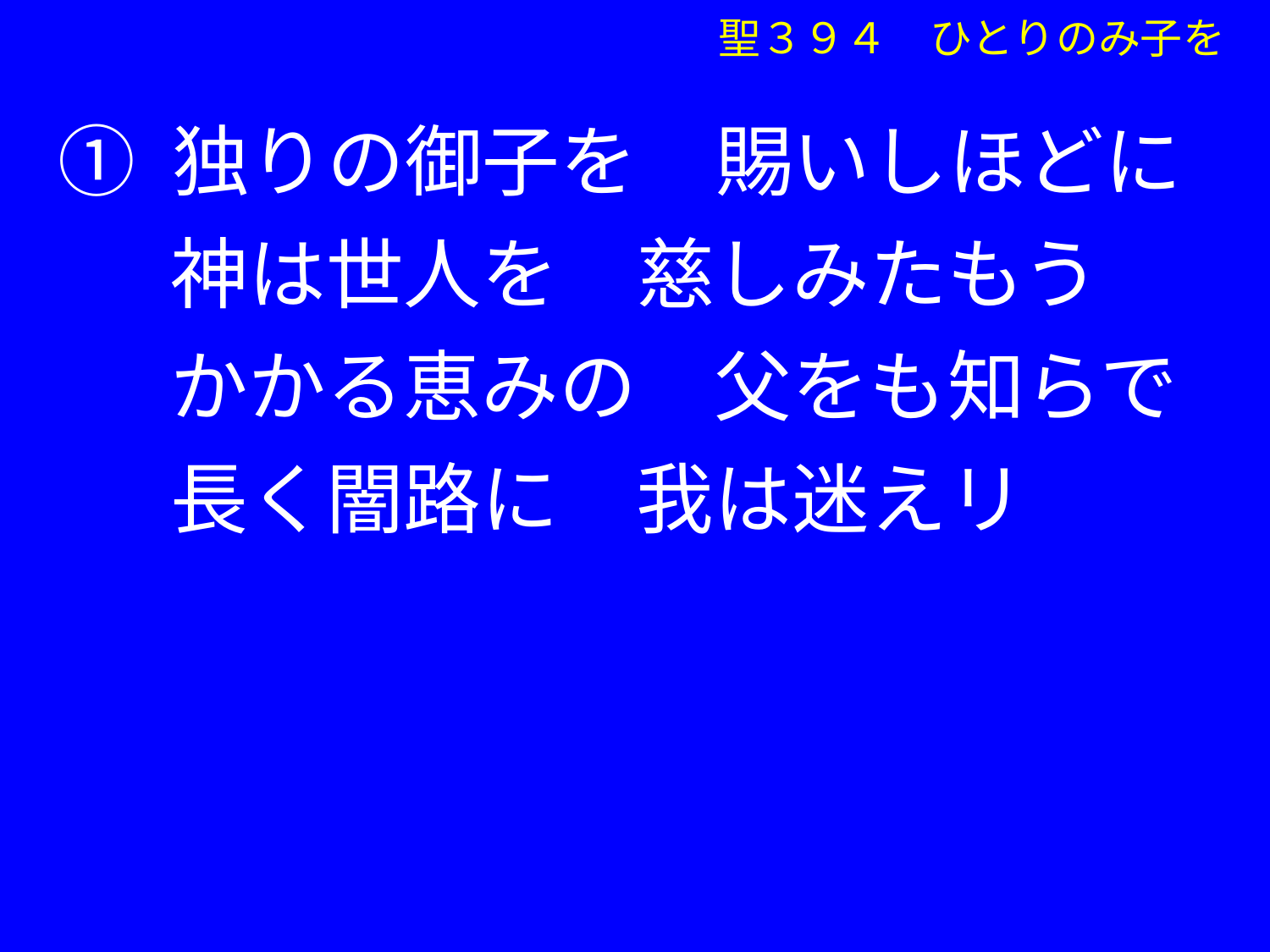

聖３９４　ひとりのみ子を
① 独りの御子を　賜いしほどに
　  神は世人を　慈しみたもう
　  かかる恵みの　父をも知らで
　  長く闇路に　我は迷えリ